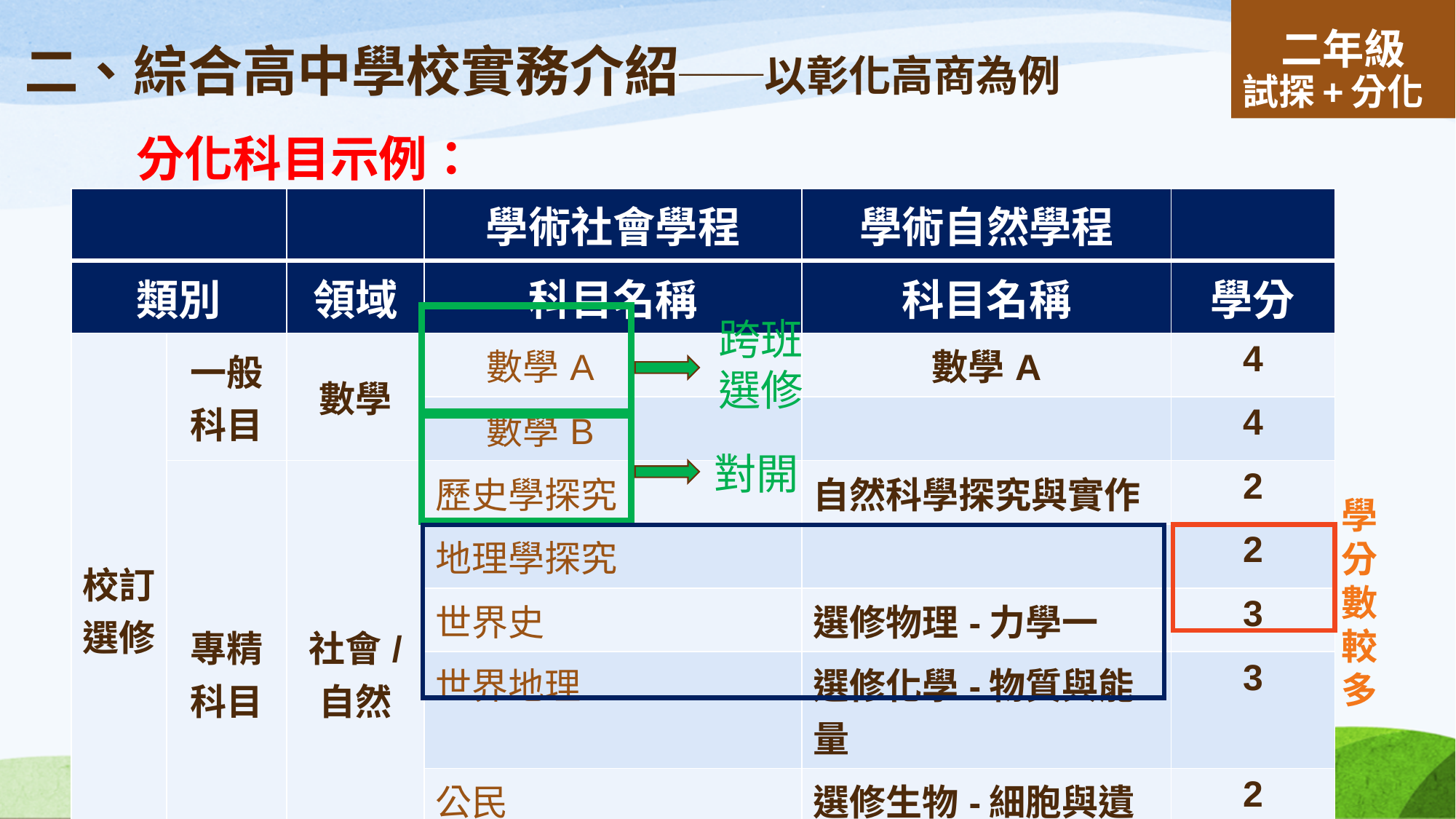

# 二、綜合高中學校實務介紹──以彰化高商為例
二年級
試探+分化
分化科目示例：
|  |  |  | 學術社會學程 | 學術自然學程 |  |
| --- | --- | --- | --- | --- | --- |
| 類別 |  | 領域 | 科目名稱 | 科目名稱 | 學分 |
| 校訂選修 | 一般科目 | 數學 | 數學A | 數學A | 4 |
|  |  |  | 數學B |  | 4 |
|  | 專精科目 | 社會/ 自然 | 歷史學探究 | 自然科學探究與實作 | 2 |
|  |  |  | 地理學探究 |  | 2 |
|  |  |  | 世界史 | 選修物理-力學一 | 3 |
|  |  |  | 世界地理 | 選修化學-物質與能量 | 3 |
|  |  |  | 公民 | 選修生物-細胞與遺傳 | 2 |

跨班
選修

對開

學分數較多